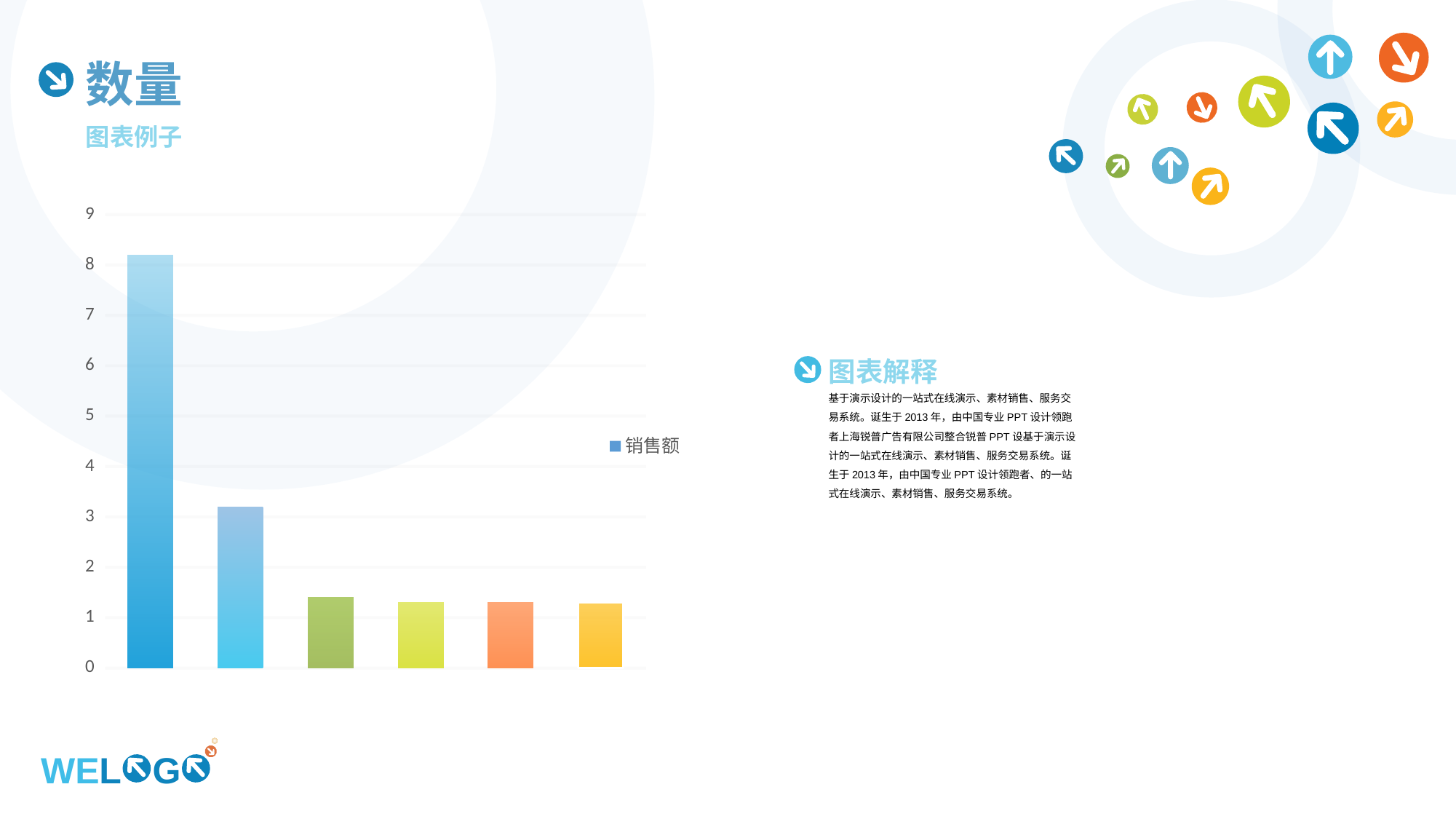

数量
图表例子

### Chart

| Category | 销售额 |
|---|---|
| 1st Segment | 8.2 |
| 2nd Segment | 3.2 |
| 3rd Segment | 1.4 |
| 4th Segment | 1.3 |
| 5th Segment | 1.3 |
| 6th Segment | 1.3 |
图表解释

基于演示设计的一站式在线演示、素材销售、服务交易系统。诞生于2013年，由中国专业PPT设计领跑者上海锐普广告有限公司整合锐普PPT设基于演示设计的一站式在线演示、素材销售、服务交易系统。诞生于2013年，由中国专业PPT设计领跑者、的一站式在线演示、素材销售、服务交易系统。